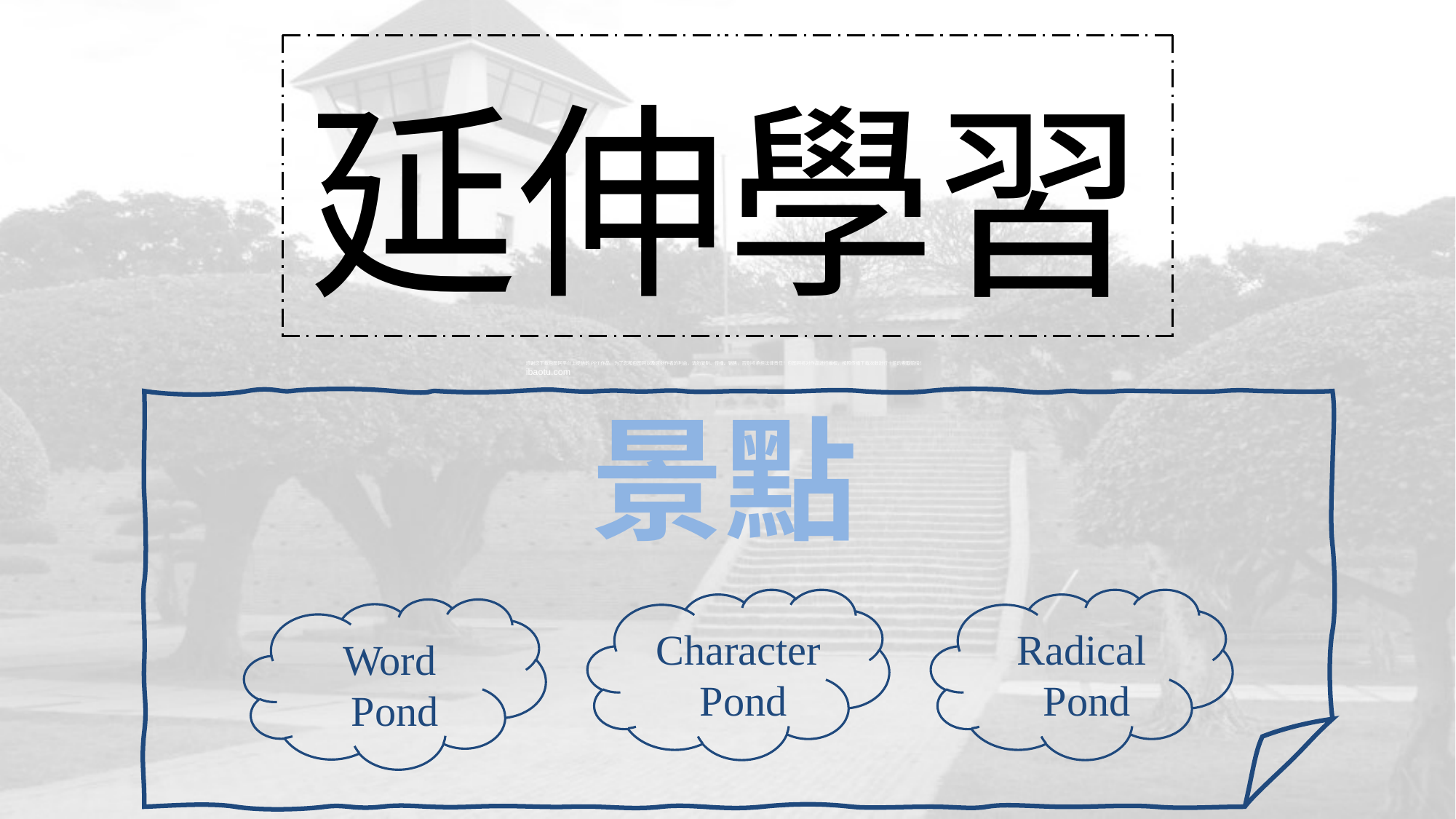

延伸學習

景點

Character
 Pond
Radical
 Pond
Word
Pond